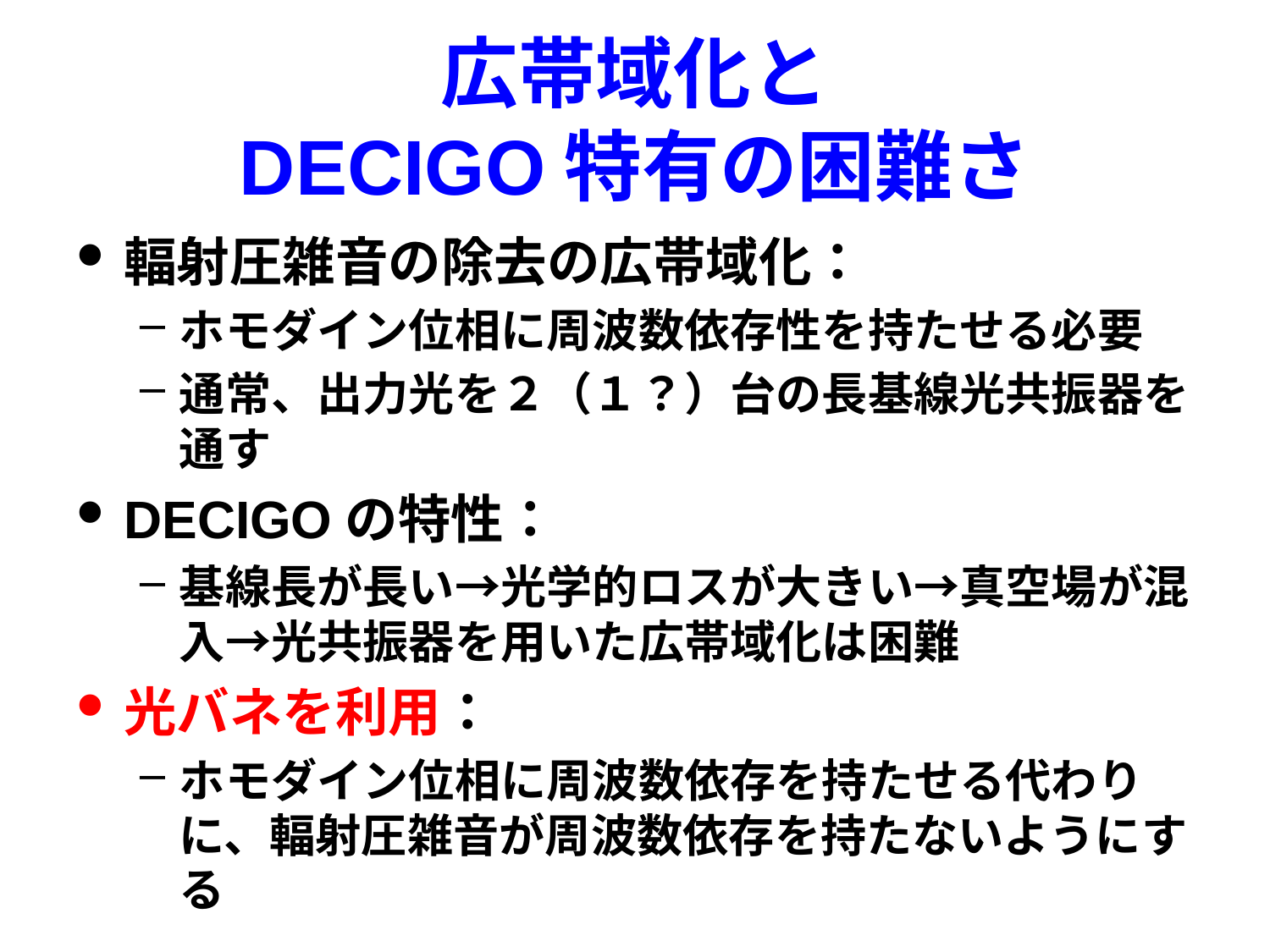

# 広帯域化と DECIGO特有の困難さ
輻射圧雑音の除去の広帯域化：
ホモダイン位相に周波数依存性を持たせる必要
通常、出力光を２（１？）台の長基線光共振器を通す
DECIGOの特性：
基線長が長い→光学的ロスが大きい→真空場が混入→光共振器を用いた広帯域化は困難
光バネを利用：
ホモダイン位相に周波数依存を持たせる代わりに、輻射圧雑音が周波数依存を持たないようにする